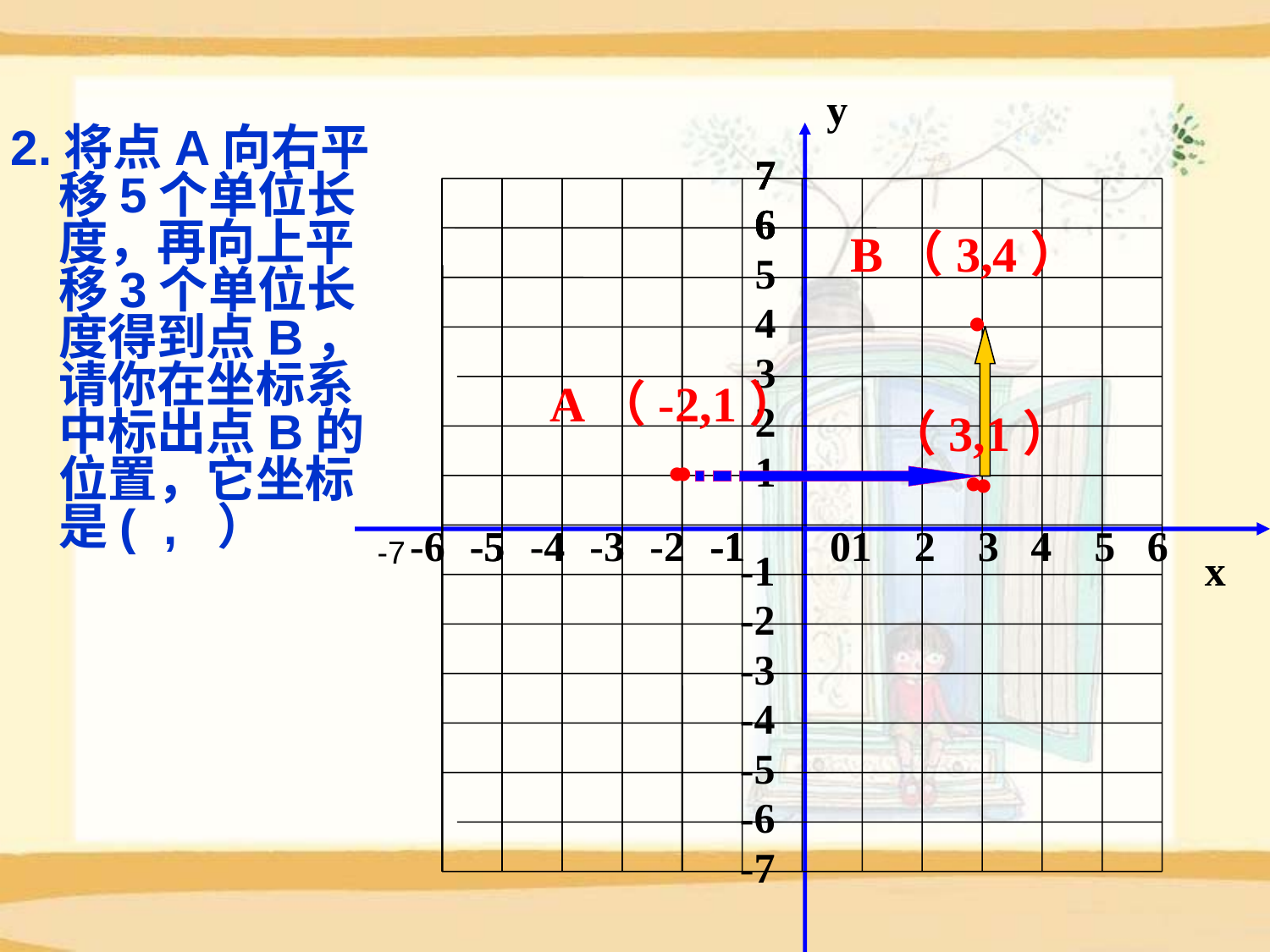

y

7
7
7
7
7

6
6
6
6
6

5

4

3

2

1

-6
-5
-5
-4
-3
-2
-1
-1
-1
-1
-1
  1    2    3   4    5   6

0

-1
x

-2

-3

-4

-5

-6

-7

2.将点A向右平移5个单位长度，再向上平移3个单位长度得到点B，请你在坐标系中标出点B的位置，它坐标是(  ,  ）
B（3,4）
●

A（-2,1）
（3,1）
●
●
●
●

-7